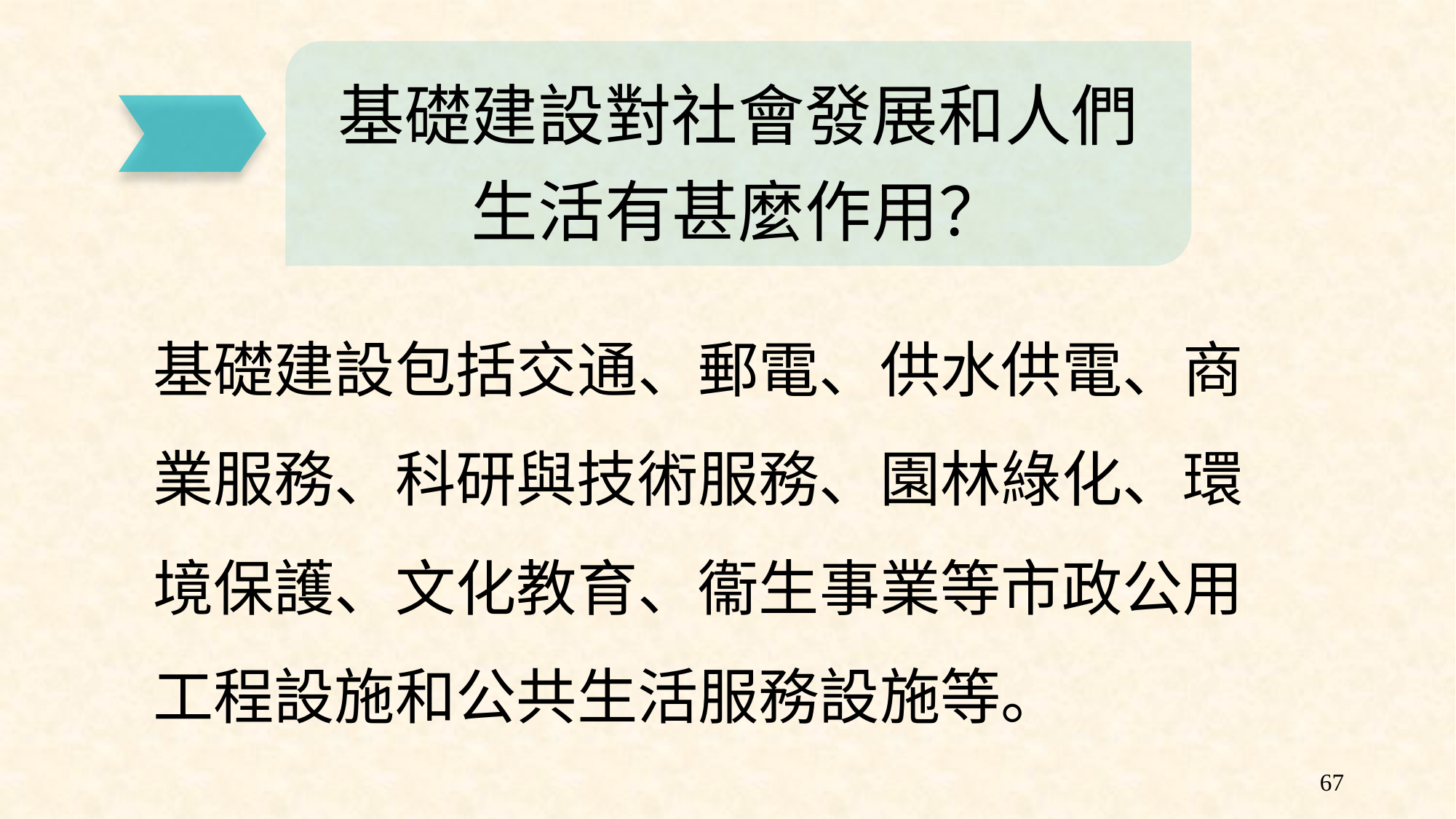

基礎建設對社會發展和人們生活有甚麼作用？

基礎建設包括交通、郵電、供水供電、商業服務、科研與技術服務、園林綠化、環境保護、文化教育、衞生事業等市政公用工程設施和公共生活服務設施等。
67